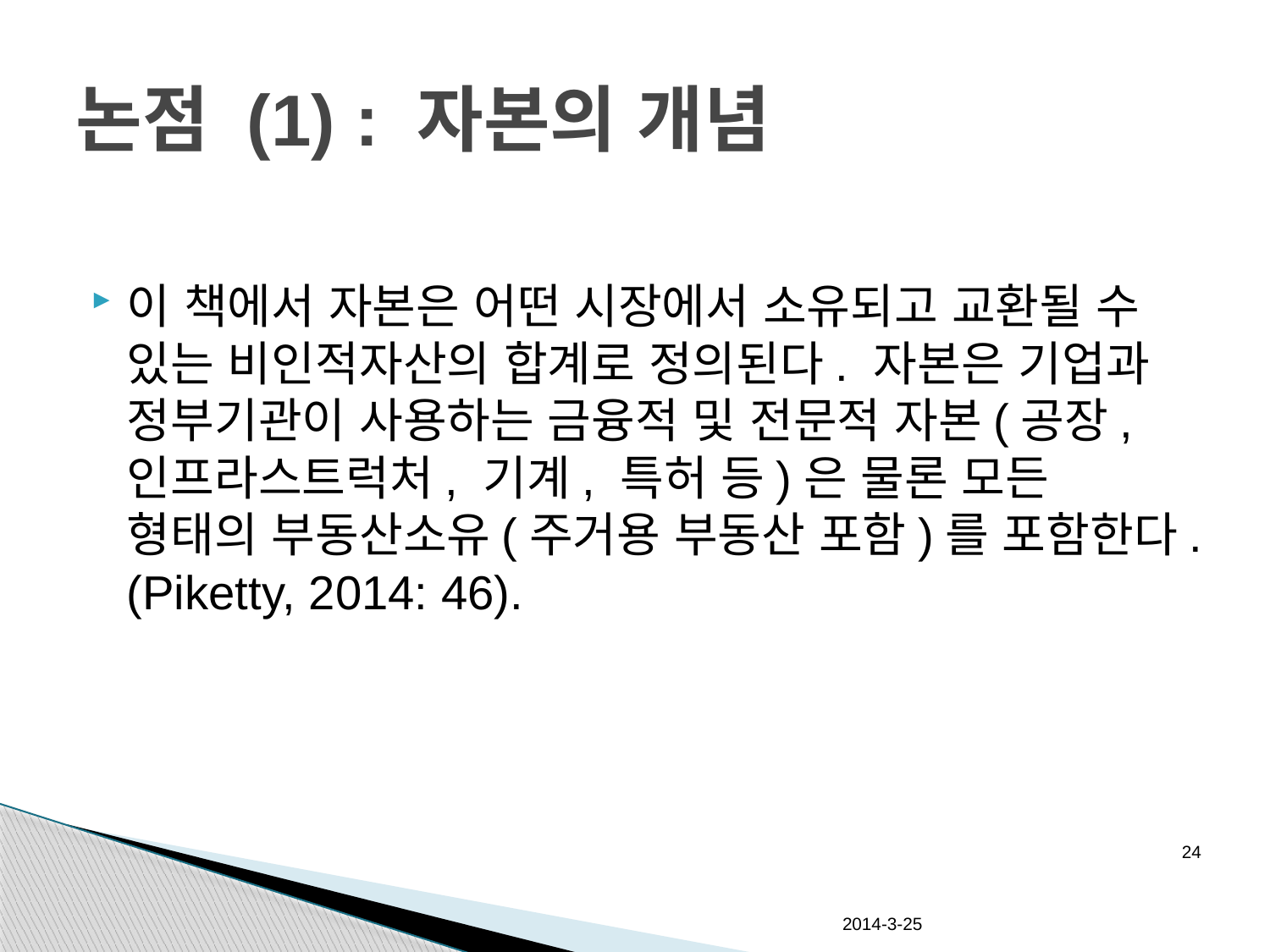

# 논점 (1) : 자본의 개념

이 책에서 자본은 어떤 시장에서 소유되고 교환될 수 있는 비인적자산의 합계로 정의된다. 자본은 기업과 정부기관이 사용하는 금융적 및 전문적 자본(공장, 인프라스트럭처, 기계, 특허 등)은 물론 모든 형태의 부동산소유(주거용 부동산 포함)를 포함한다.(Piketty, 2014: 46).

24
2014-3-25